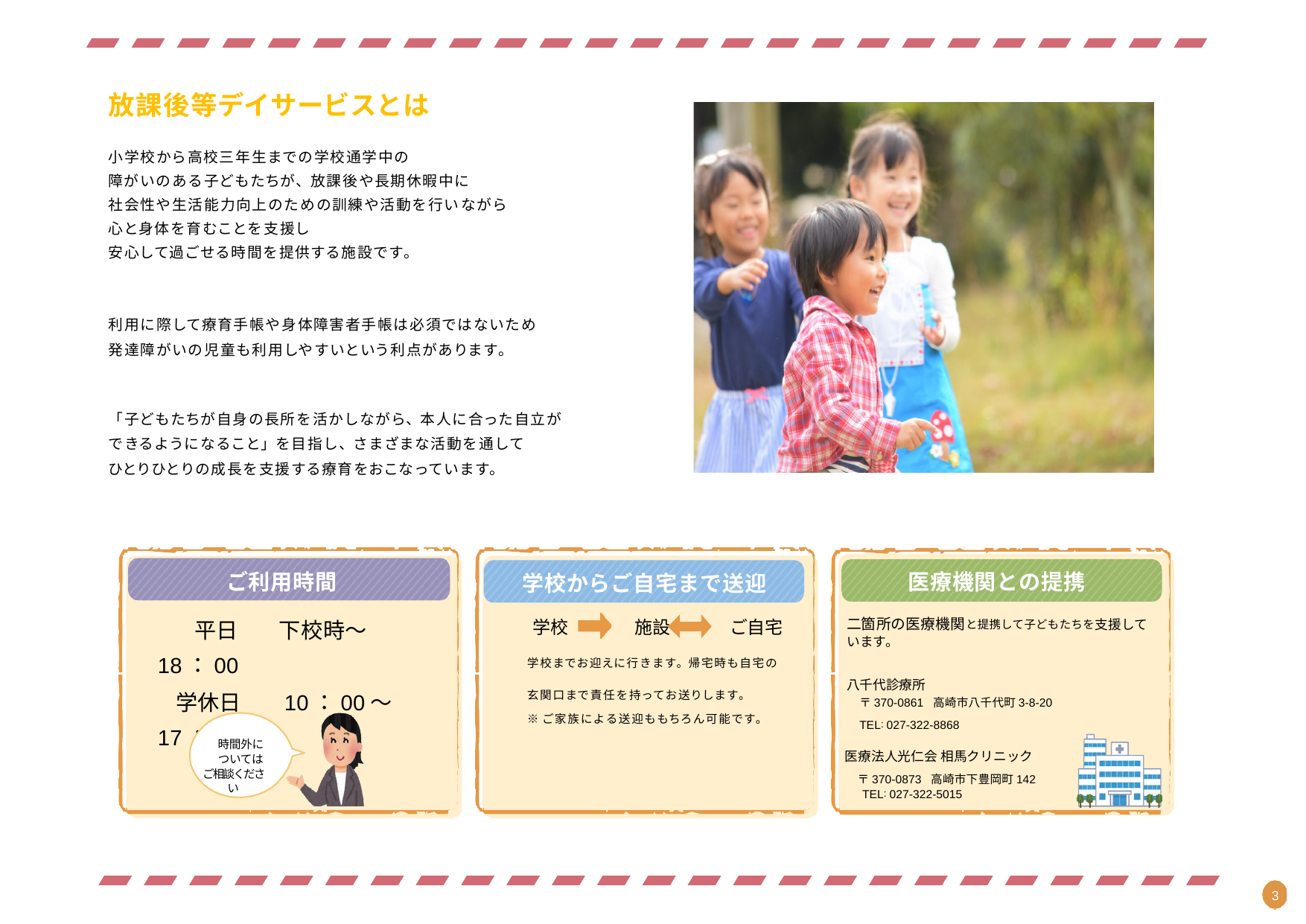

放課後等デイサービスとは
小学校から高校三年生までの学校通学中の
障がいのある子どもたちが、放課後や長期休暇中に
社会性や生活能力向上のための訓練や活動を行いながら
心と身体を育むことを支援し
安心して過ごせる時間を提供する施設です。

利用に際して療育手帳や身体障害者手帳は必須ではないため
発達障がいの児童も利用しやすいという利点があります。
「子どもたちが自身の長所を活かしながら、本人に合った自立が
できるようになること」を目指し、さまざまな活動を通して
ひとりひとりの成長を支援する療育をおこなっています。

　　  医療機関との提携
二箇所の医療機関と提携して子どもたちを支援しています。

八千代診療所
〒370-0861 高崎市八千代町3-8-20
TEL: 027-322-8868

医療法人光仁会 相馬クリニック
   〒370-0873 高崎市下豊岡町142
TEL: 027-322-5015
ご利用時間
学校からご自宅まで送迎

学校	施設	ご自宅
学校までお迎えに行きます。帰宅時も自宅の
玄関口まで責任を持ってお送りします。
※ご家族による送迎ももちろん可能です。
   平日	  下校時～18：00
学休日	  10：00～17：00

時間外に ついては
ご相談ください
2

3